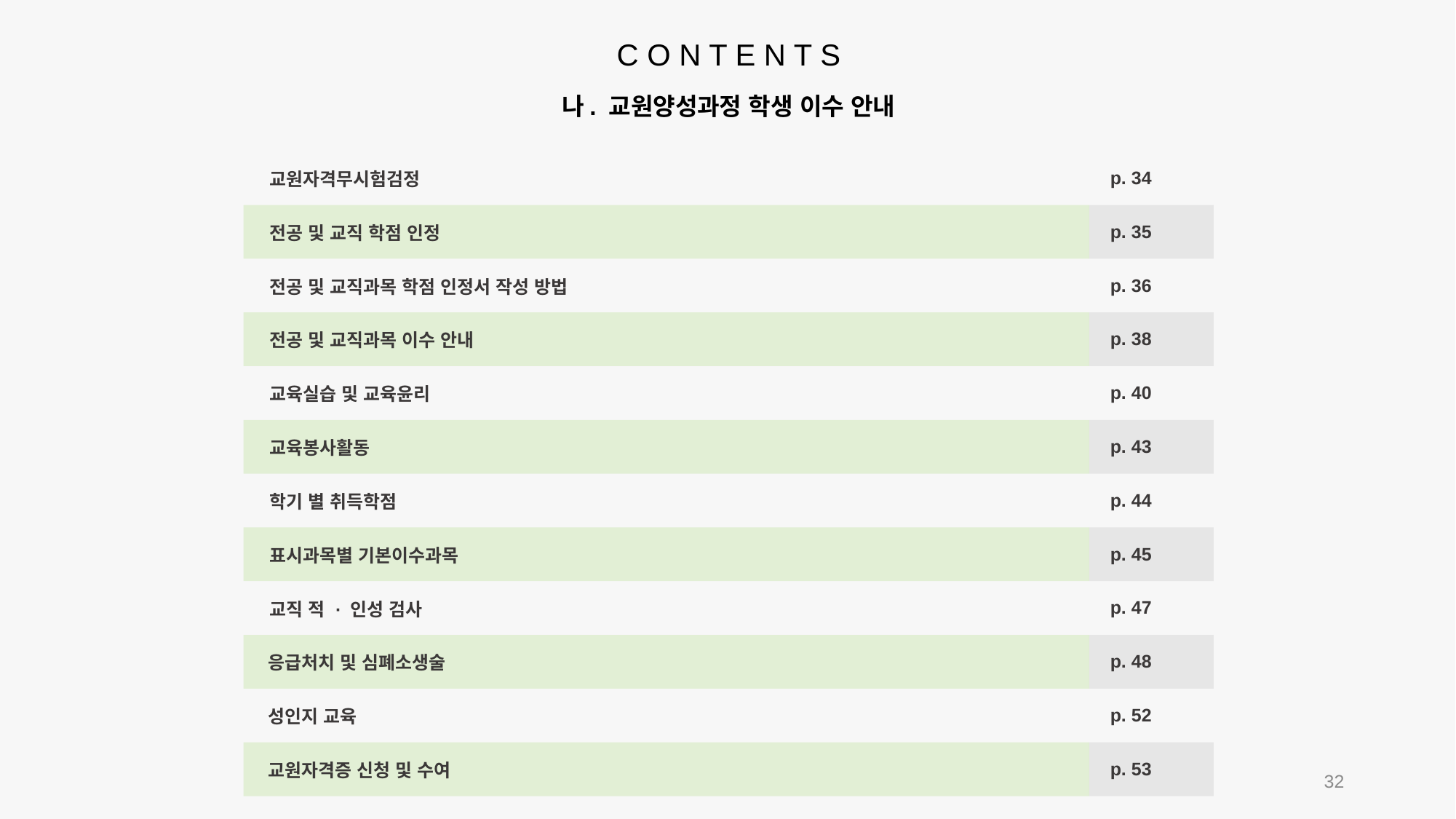

C O N T E N T S
나. 교원양성과정 학생 이수 안내
| 교원자격무시험검정 | p. 34 |
| --- | --- |
| 전공 및 교직 학점 인정 | p. 35 |
| 전공 및 교직과목 학점 인정서 작성 방법 | p. 36 |
| 전공 및 교직과목 이수 안내 | p. 38 |
| 교육실습 및 교육윤리 | p. 40 |
| 교육봉사활동 | p. 43 |
| 학기 별 취득학점 | p. 44 |
| 표시과목별 기본이수과목 | p. 45 |
| 교직 적 · 인성 검사 | p. 47 |
| 응급처치 및 심폐소생술 | p. 48 |
| 성인지 교육 | p. 52 |
| 교원자격증 신청 및 수여 | p. 53 |
32